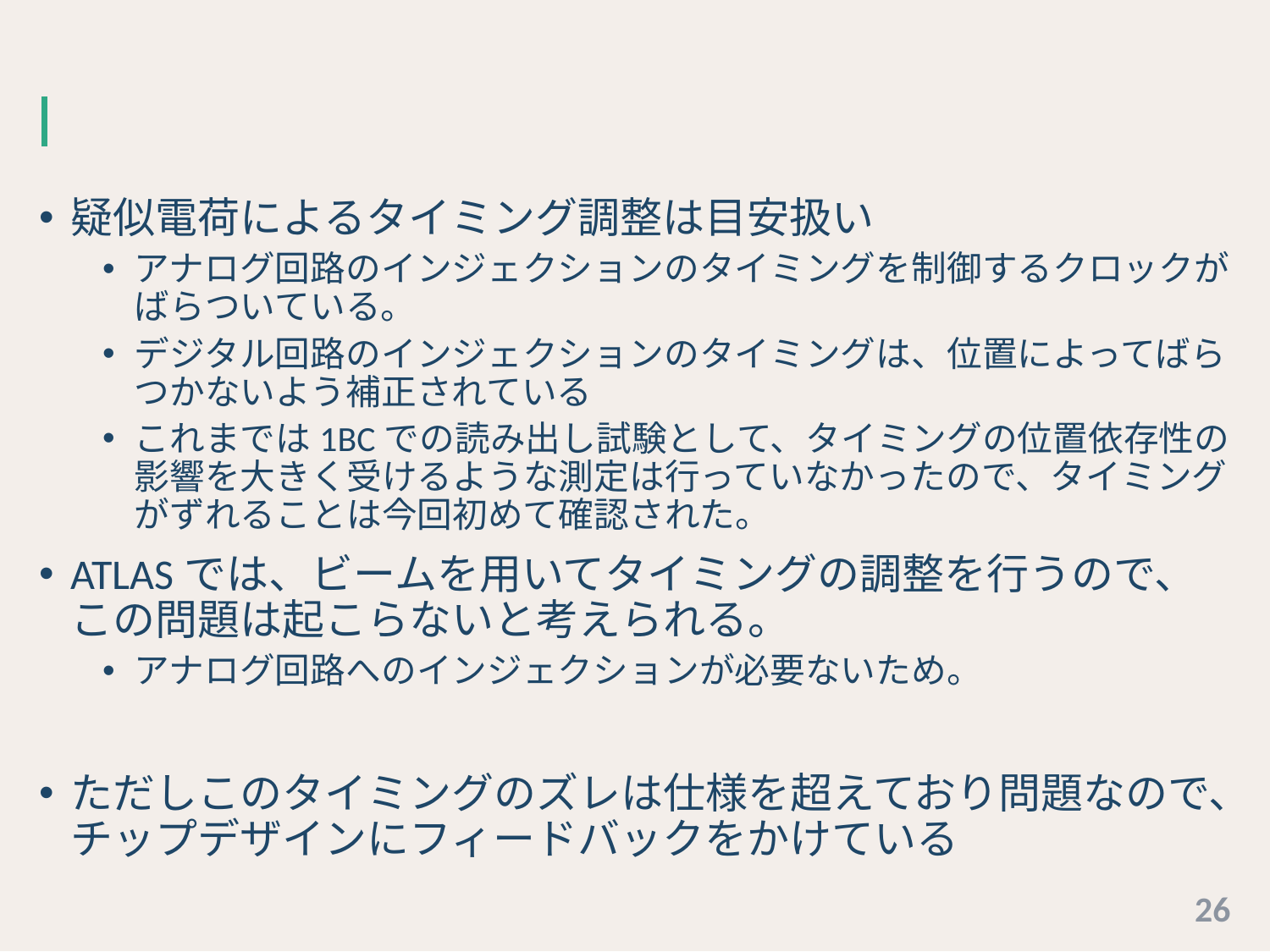

#
疑似電荷によるタイミング調整は目安扱い
アナログ回路のインジェクションのタイミングを制御するクロックがばらついている。
デジタル回路のインジェクションのタイミングは、位置によってばらつかないよう補正されている
これまでは1BCでの読み出し試験として、タイミングの位置依存性の影響を大きく受けるような測定は行っていなかったので、タイミングがずれることは今回初めて確認された。
ATLASでは、ビームを用いてタイミングの調整を行うので、この問題は起こらないと考えられる。
アナログ回路へのインジェクションが必要ないため。

ただしこのタイミングのズレは仕様を超えており問題なので、チップデザインにフィードバックをかけている

26